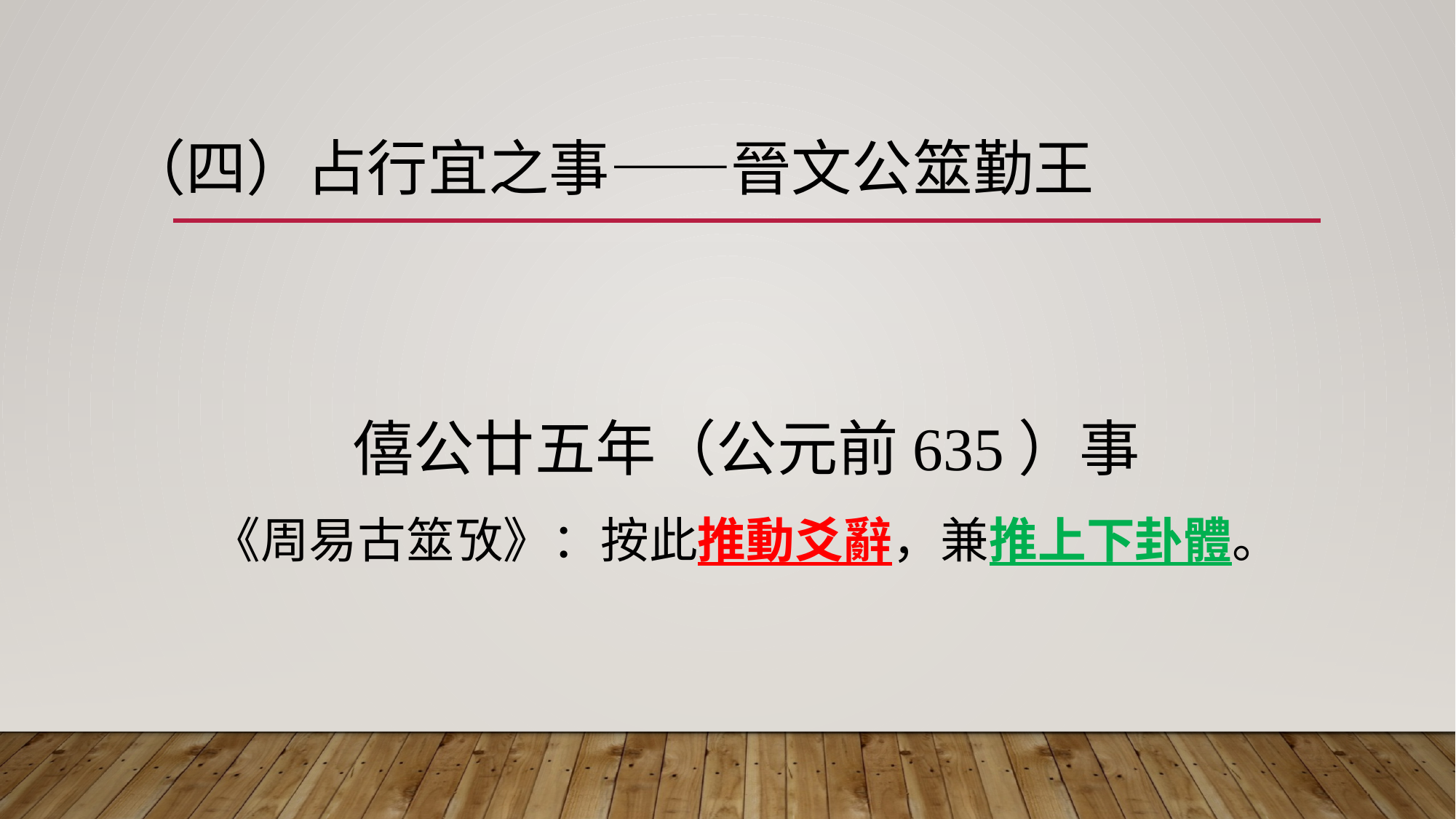

# （四）占行宜之事——晉文公筮勤王

僖公廿五年（公元前635）事
《周易古筮攷》：按此推動爻辭，兼推上下卦體。